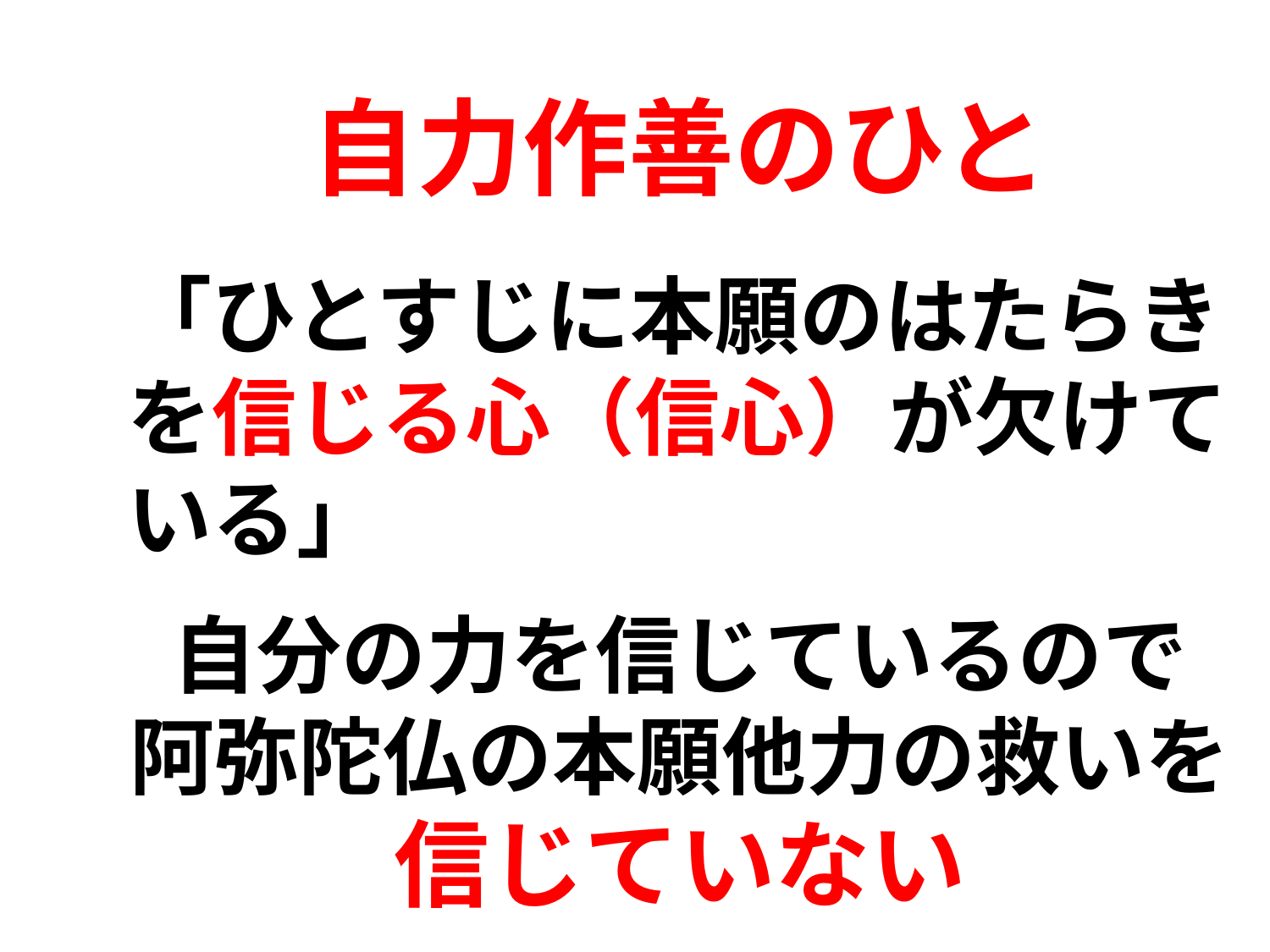

自力作善のひと
「ひとすじに本願のはたらきを信じる心（信心）が欠けている」
自分の力を信じているので
阿弥陀仏の本願他力の救いを
信じていない